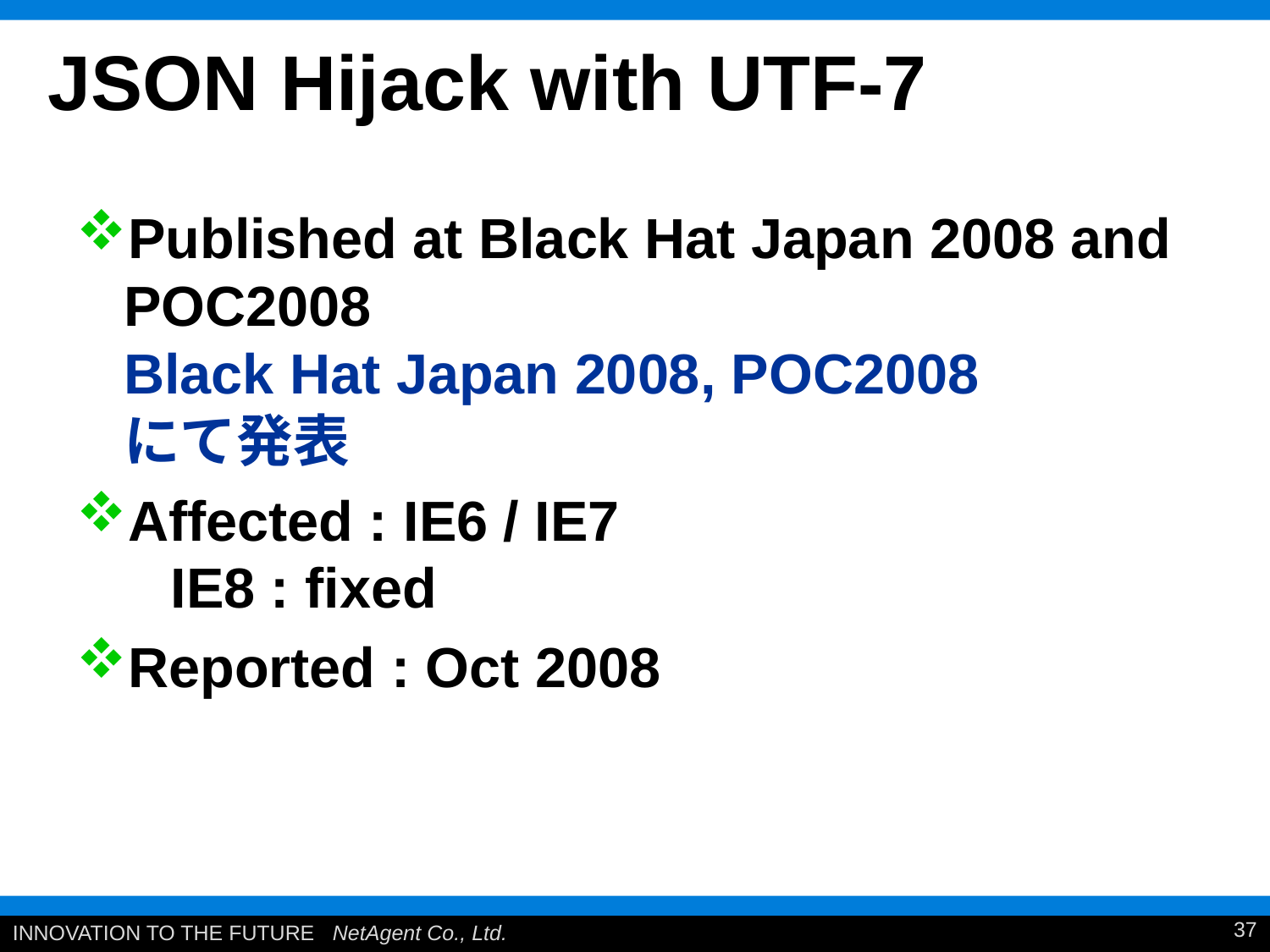

# JSON Hijack with UTF-7
Published at Black Hat Japan 2008 and POC2008
Black Hat Japan 2008, POC2008
にて発表
Affected : IE6 / IE7
   IE8 : fixed
Reported : Oct 2008
37